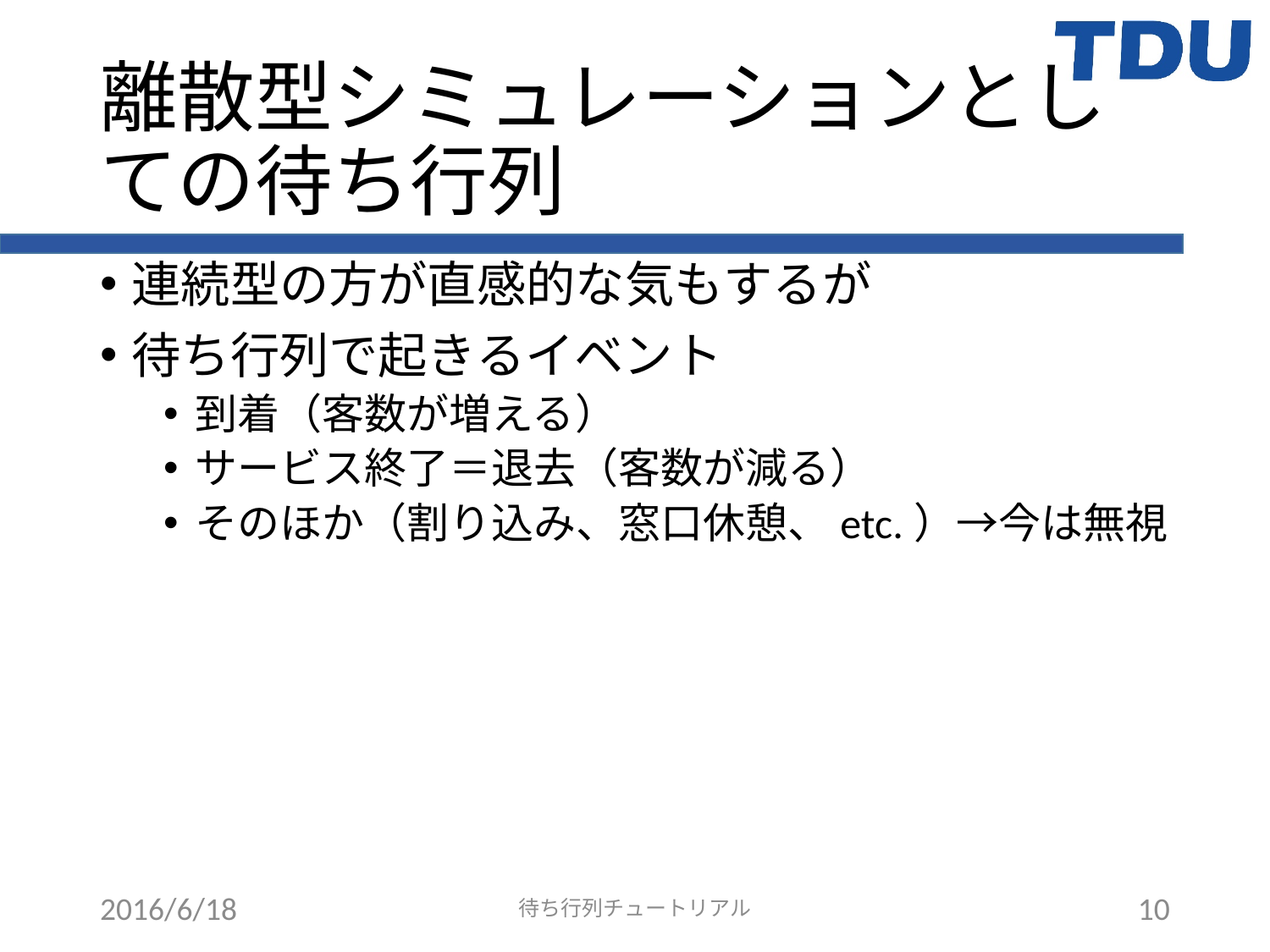

# 離散型シミュレーションとしての待ち行列
連続型の方が直感的な気もするが
待ち行列で起きるイベント
到着（客数が増える）
サービス終了＝退去（客数が減る）
そのほか（割り込み、窓口休憩、etc.）→今は無視

2016/6/18
待ち行列チュートリアル
10